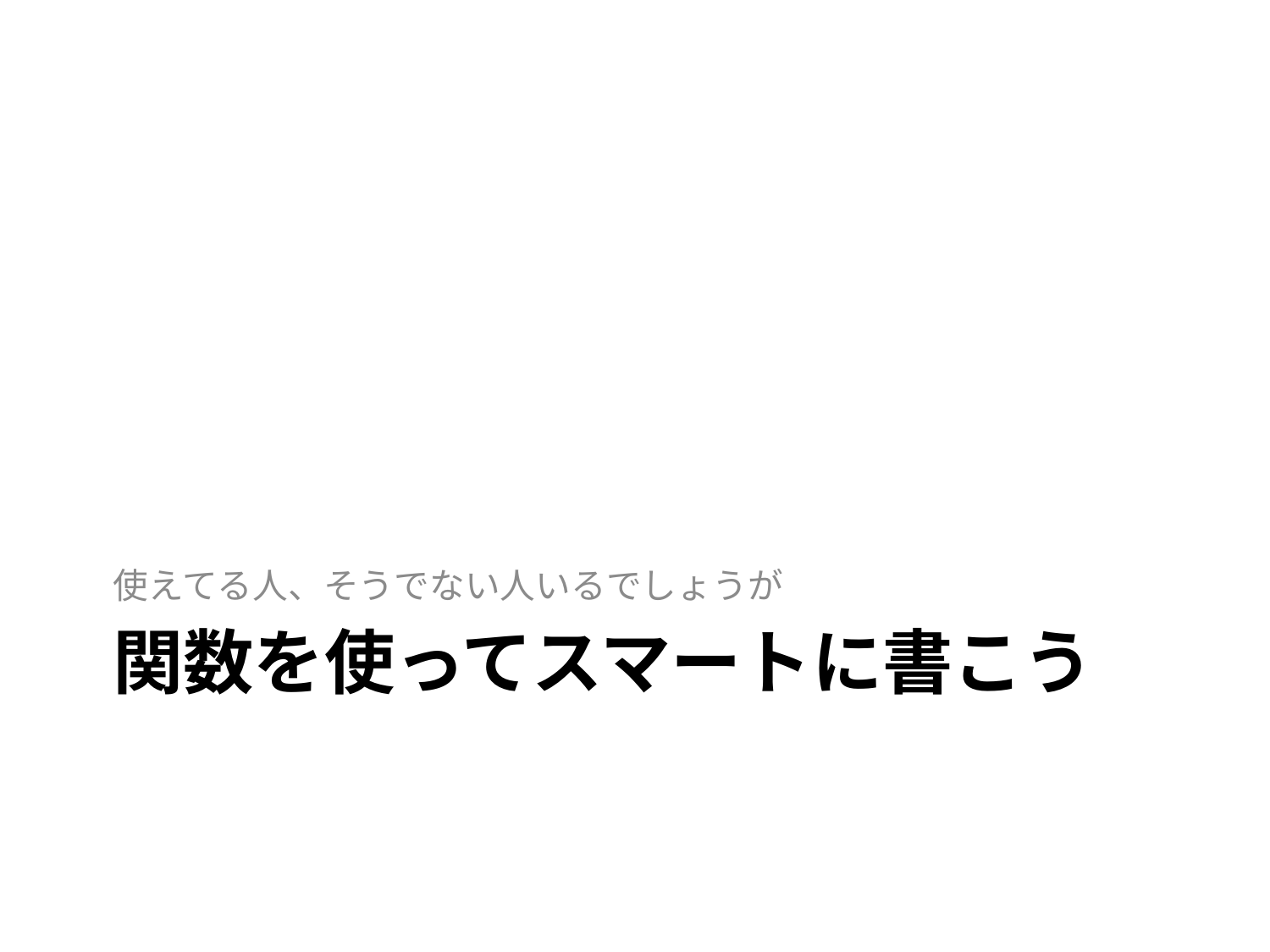

使えてる人、そうでない人いるでしょうが
# 関数を使ってスマートに書こう